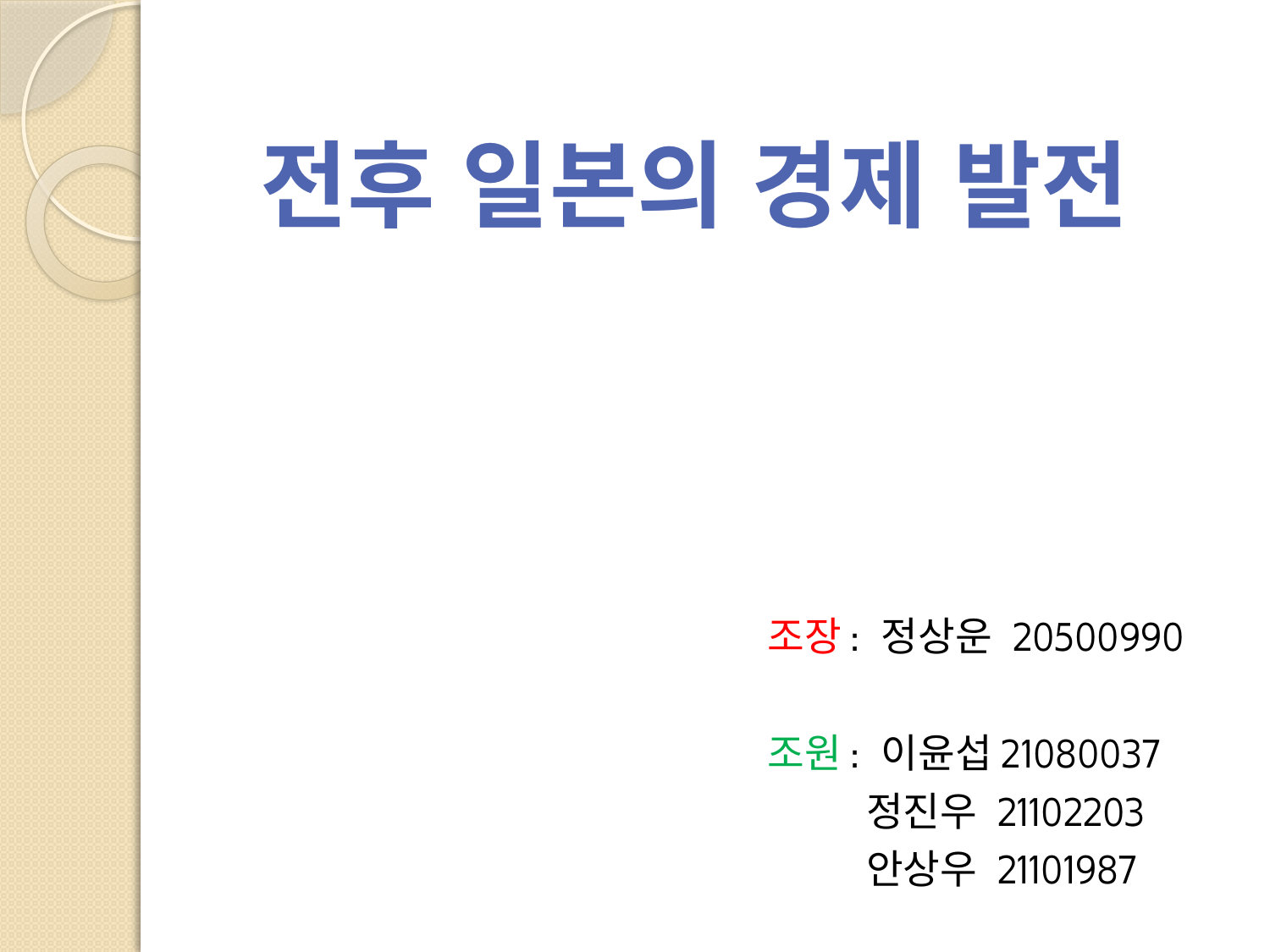

전후 일본의 경제 발전
조장: 정상운 20500990

조원: 이윤섭21080037
        정진우 21102203
        안상우 21101987